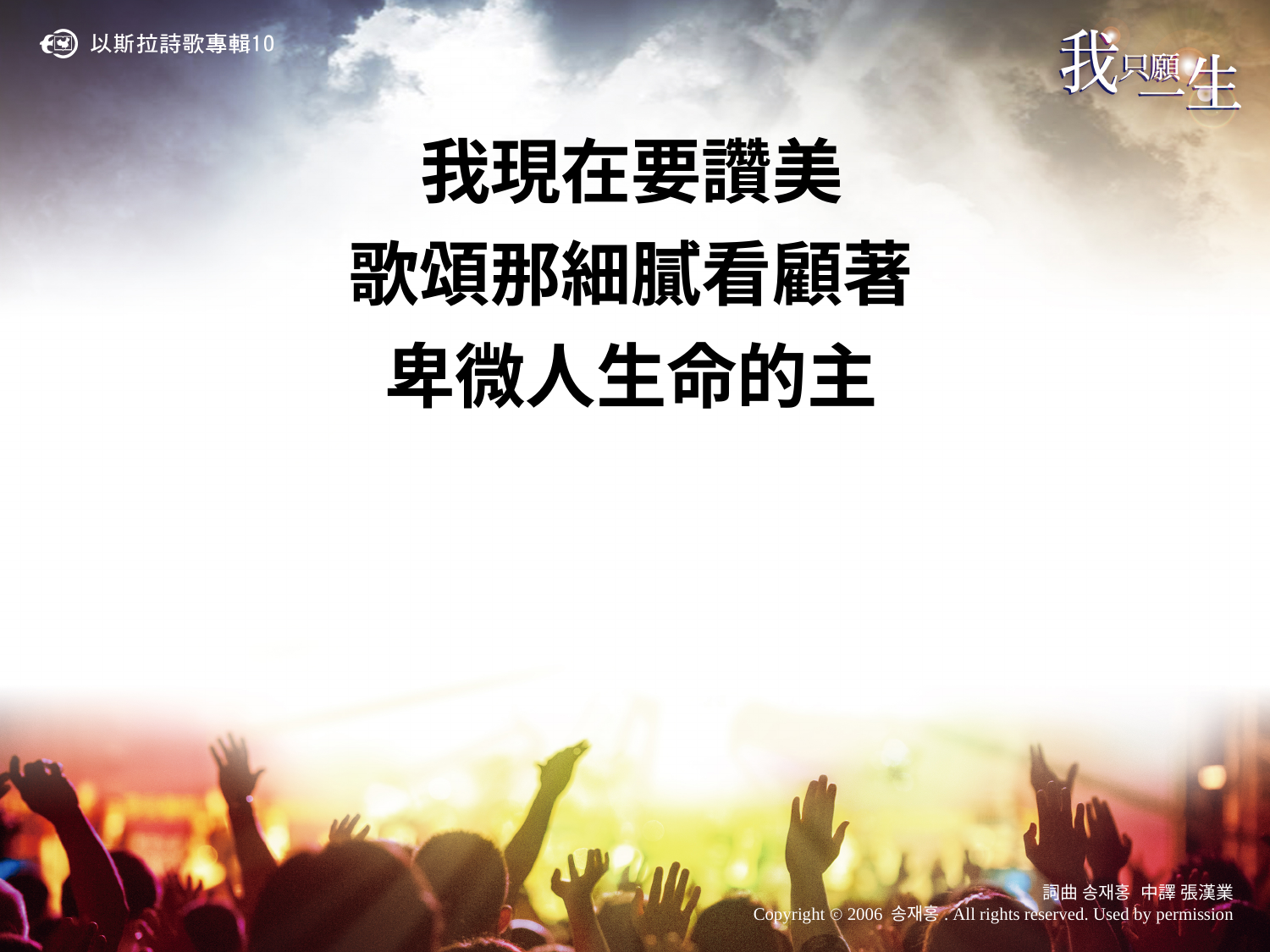

我現在要讚美
歌頌那細膩看顧著
卑微人生命的主
詞曲 송재홍  中譯 張漢業
Copyright ⓒ 2006 송재홍. All rights reserved. Used by permission